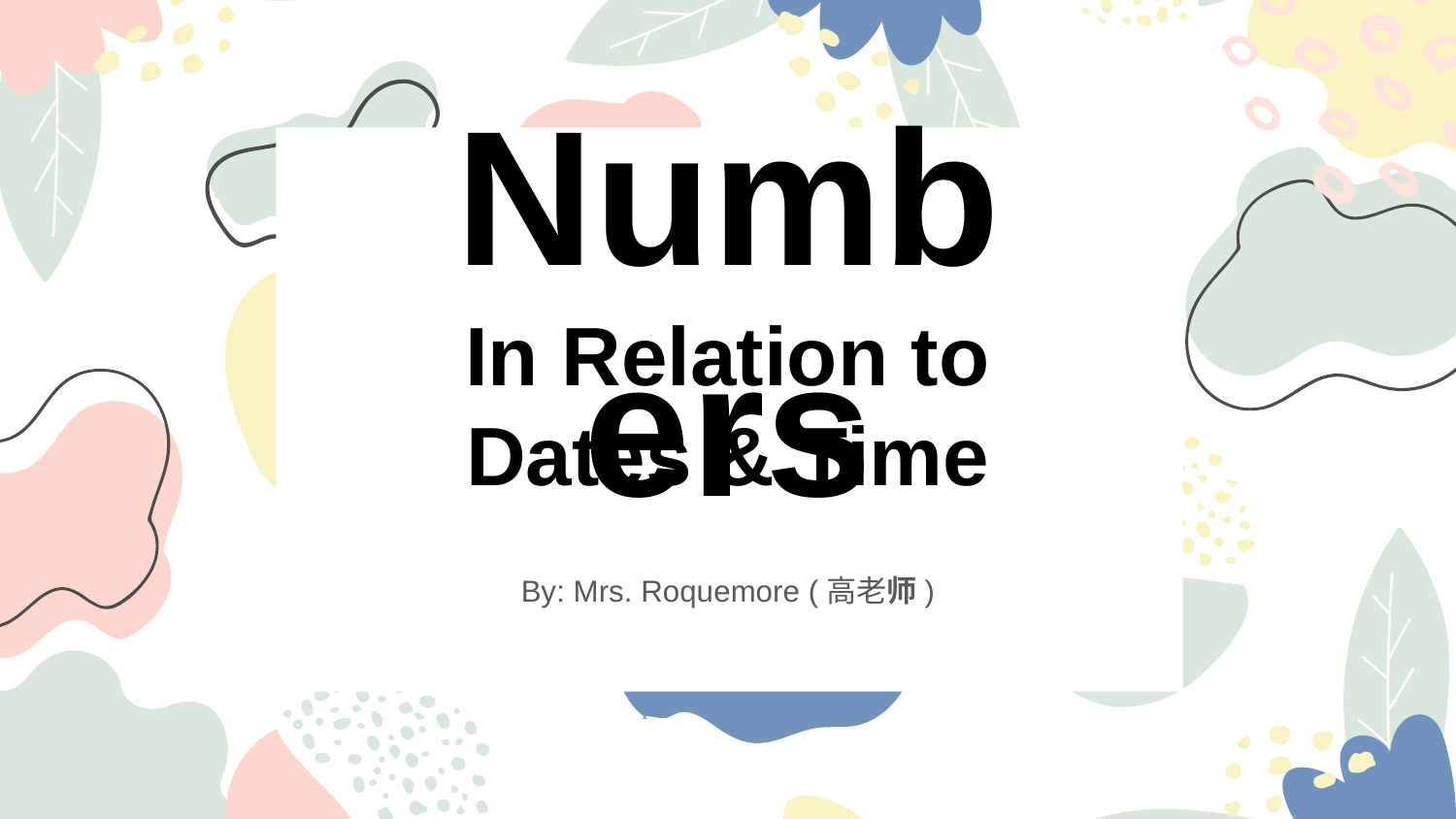

# Numbers
In Relation to Dates & Time
By: Mrs. Roquemore (高老师)